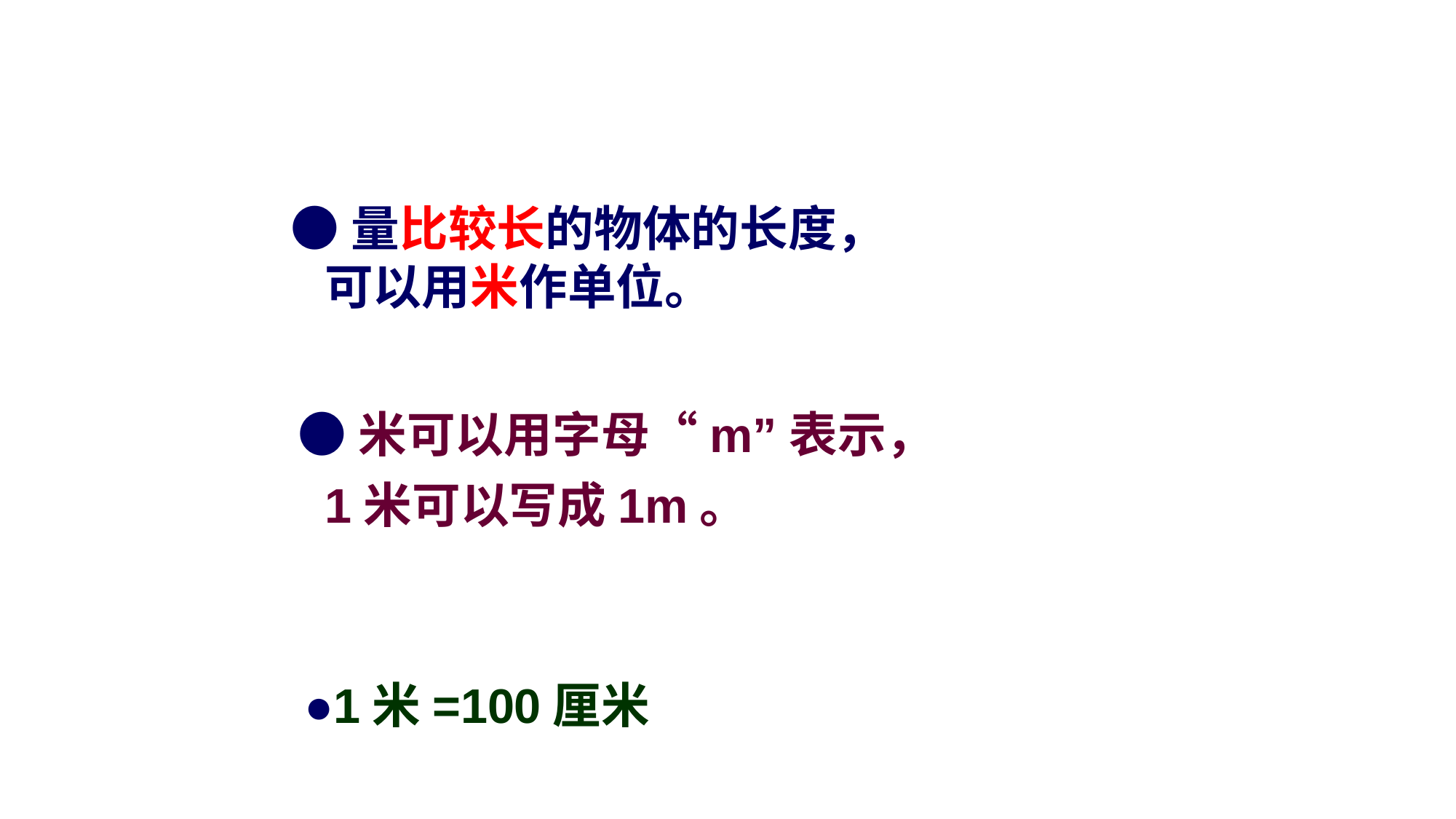

●量比较长的物体的长度，
  可以用米作单位。
●米可以用字母“m”表示，
  1米可以写成1m。
●1米=100厘米